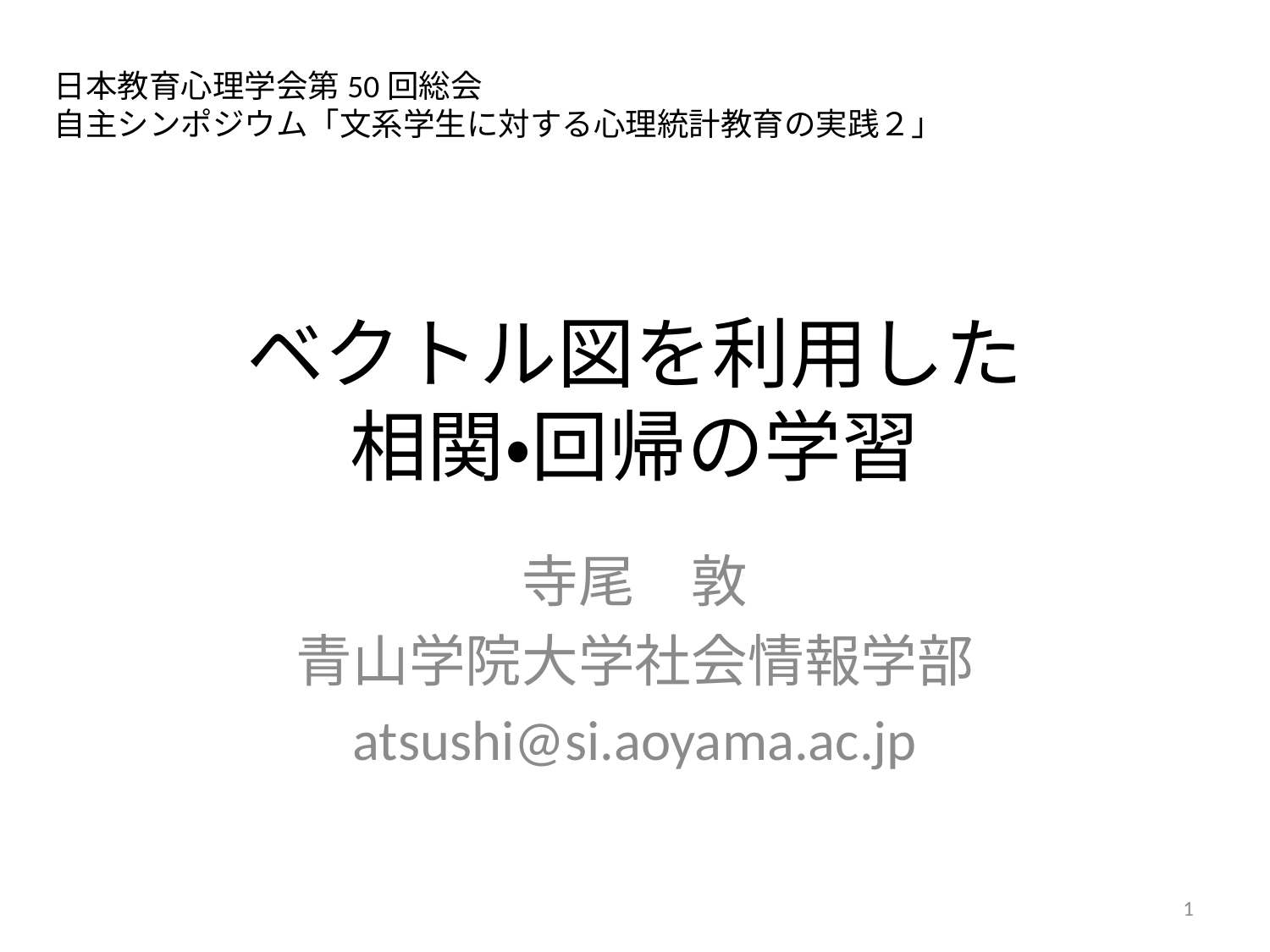

日本教育心理学会第50回総会
自主シンポジウム「文系学生に対する心理統計教育の実践２」
# ベクトル図を利用した 相関・回帰の学習
寺尾　敦
青山学院大学社会情報学部
atsushi@si.aoyama.ac.jp
1